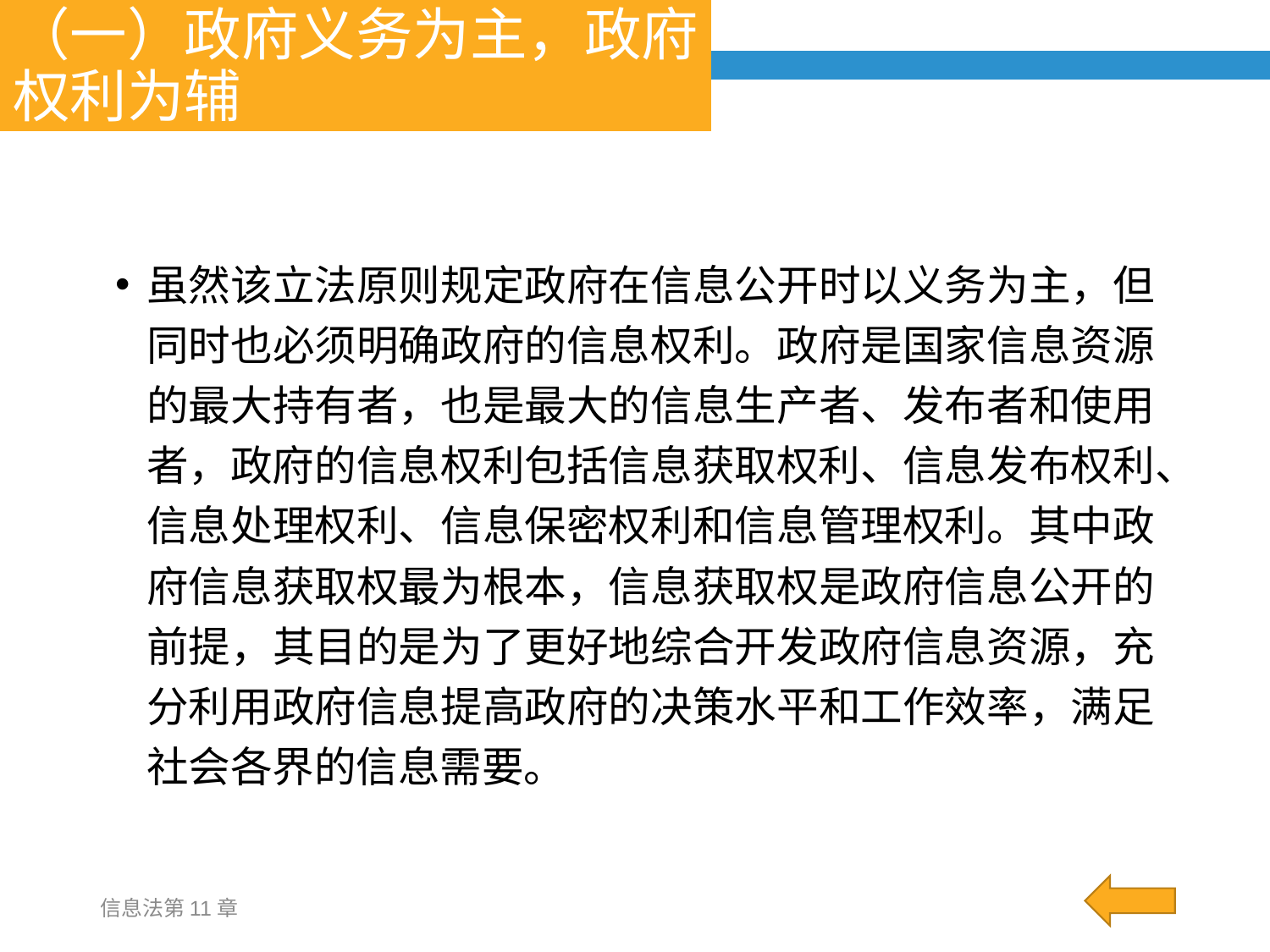

# （一）政府义务为主，政府权利为辅
虽然该立法原则规定政府在信息公开时以义务为主，但同时也必须明确政府的信息权利。政府是国家信息资源的最大持有者，也是最大的信息生产者、发布者和使用者，政府的信息权利包括信息获取权利、信息发布权利、信息处理权利、信息保密权利和信息管理权利。其中政府信息获取权最为根本，信息获取权是政府信息公开的前提，其目的是为了更好地综合开发政府信息资源，充分利用政府信息提高政府的决策水平和工作效率，满足社会各界的信息需要。

信息法第11章